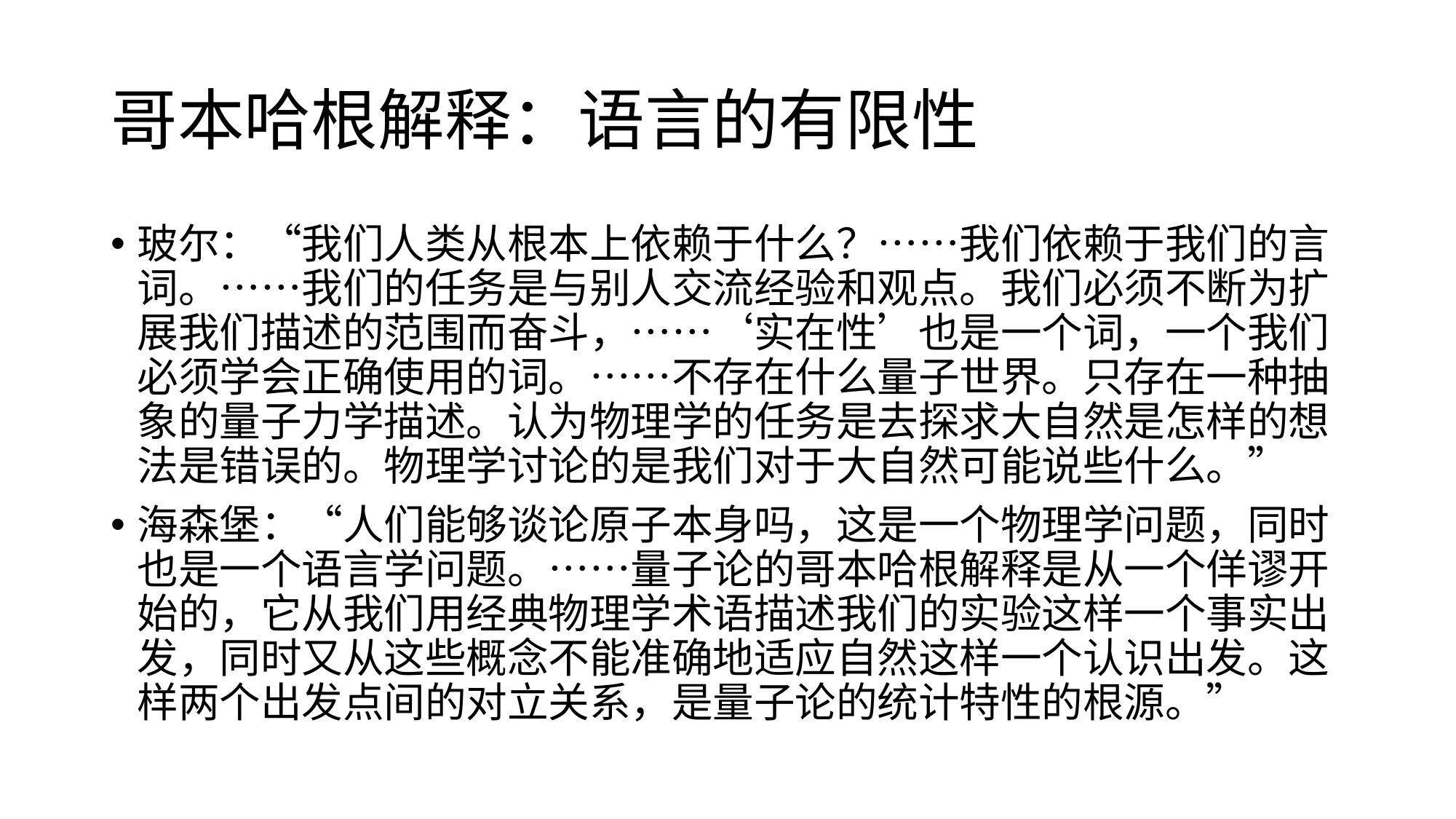

# 哥本哈根解释：语言的有限性
玻尔：“我们人类从根本上依赖于什么？……我们依赖于我们的言词。……我们的任务是与别人交流经验和观点。我们必须不断为扩展我们描述的范围而奋斗，……‘实在性’也是一个词，一个我们必须学会正确使用的词。……不存在什么量子世界。只存在一种抽象的量子力学描述。认为物理学的任务是去探求大自然是怎样的想法是错误的。物理学讨论的是我们对于大自然可能说些什么。”
海森堡：“人们能够谈论原子本身吗，这是一个物理学问题，同时也是一个语言学问题。……量子论的哥本哈根解释是从一个佯谬开始的，它从我们用经典物理学术语描述我们的实验这样一个事实出发，同时又从这些概念不能准确地适应自然这样一个认识出发。这样两个出发点间的对立关系，是量子论的统计特性的根源。”